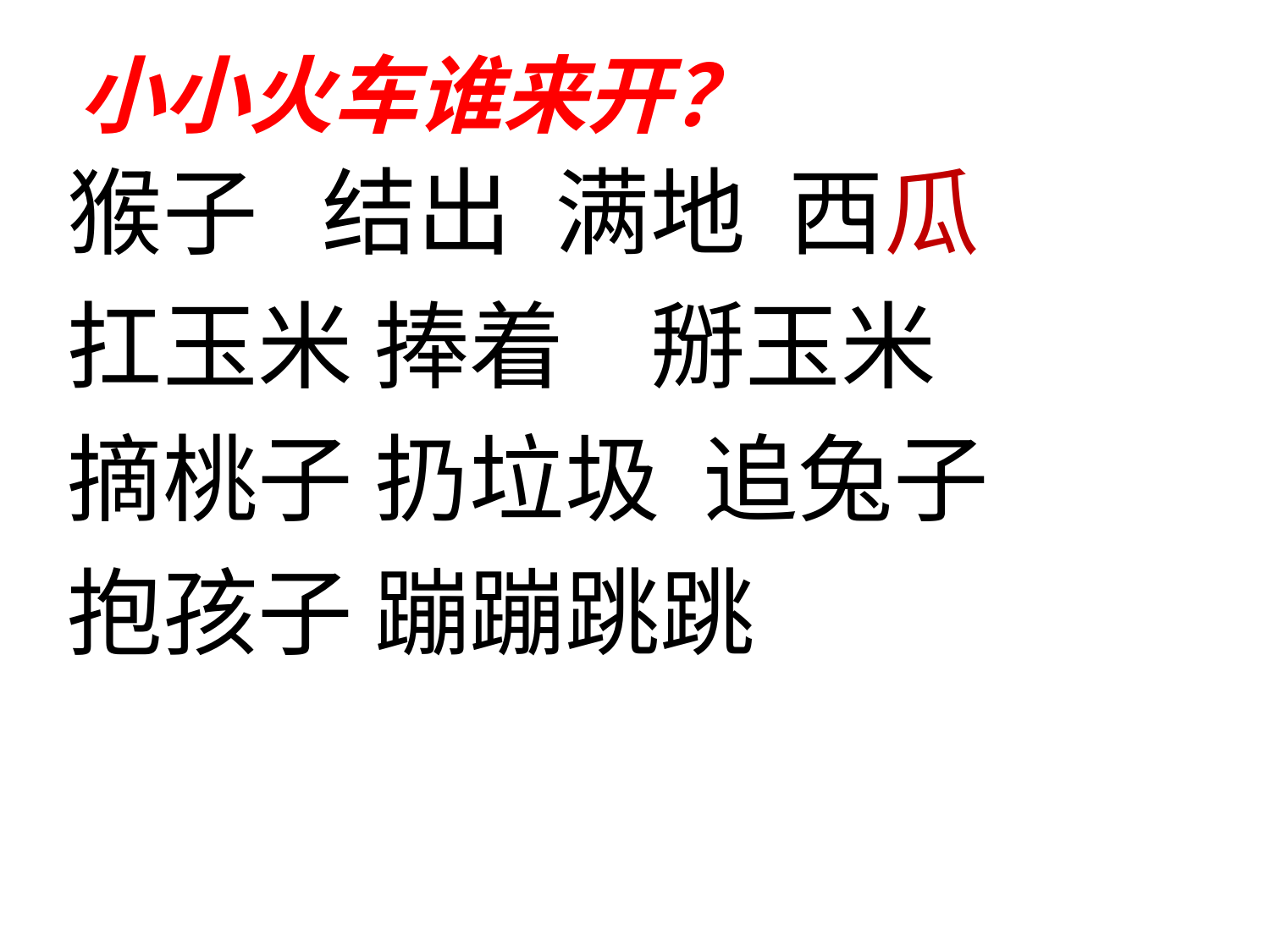

小小火车谁来开？
猴子   结出  满地  西瓜
扛玉米 捧着    掰玉米
摘桃子 扔垃圾  追兔子
抱孩子 蹦蹦跳跳